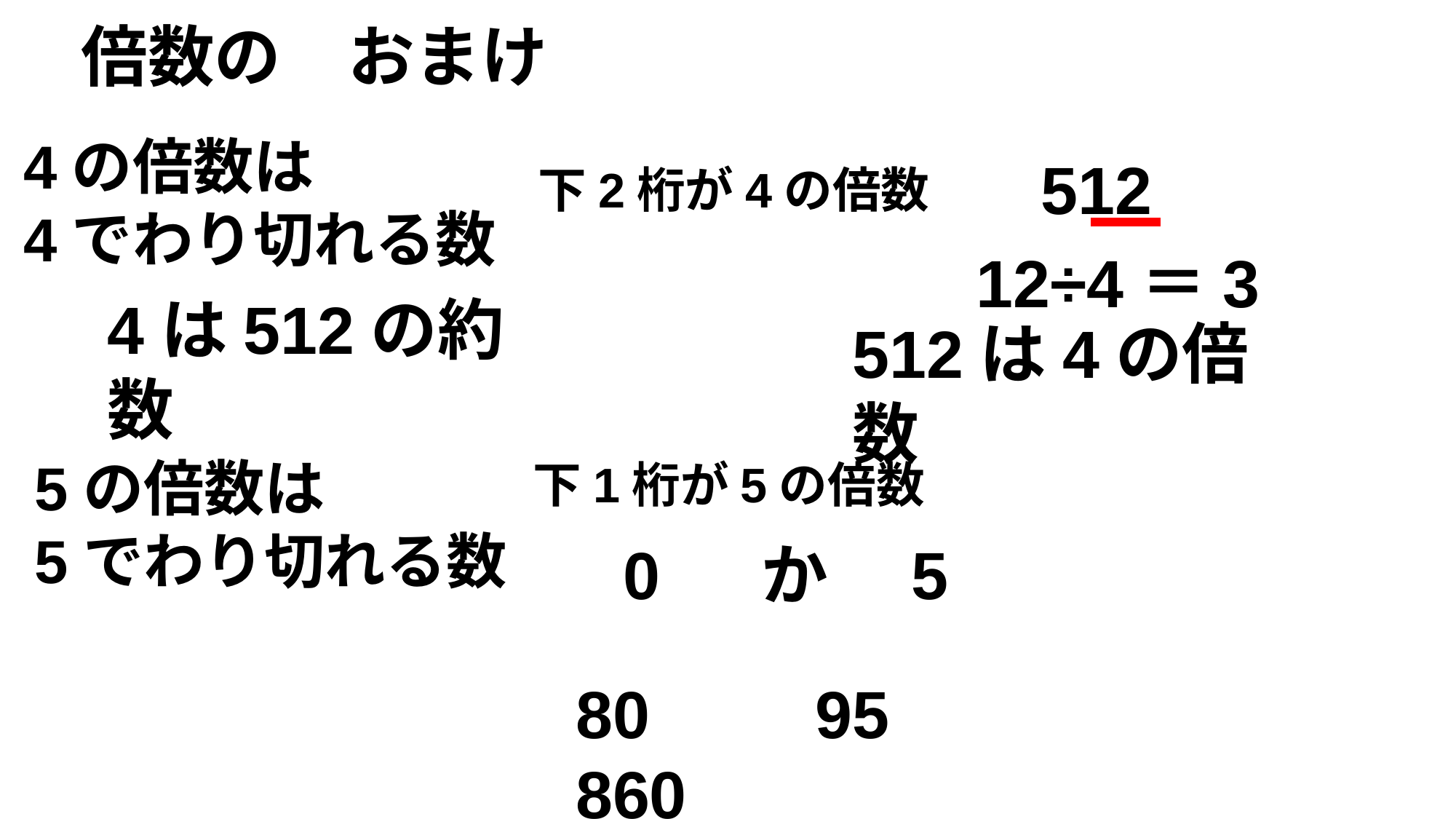

倍数の　おまけ
4の倍数は
4でわり切れる数

512
下2桁が4の倍数
12÷4＝3
4は512の約数
512は4の倍数
5の倍数は
5でわり切れる数

下1桁が5の倍数
0 　か　5
80　　95　　860